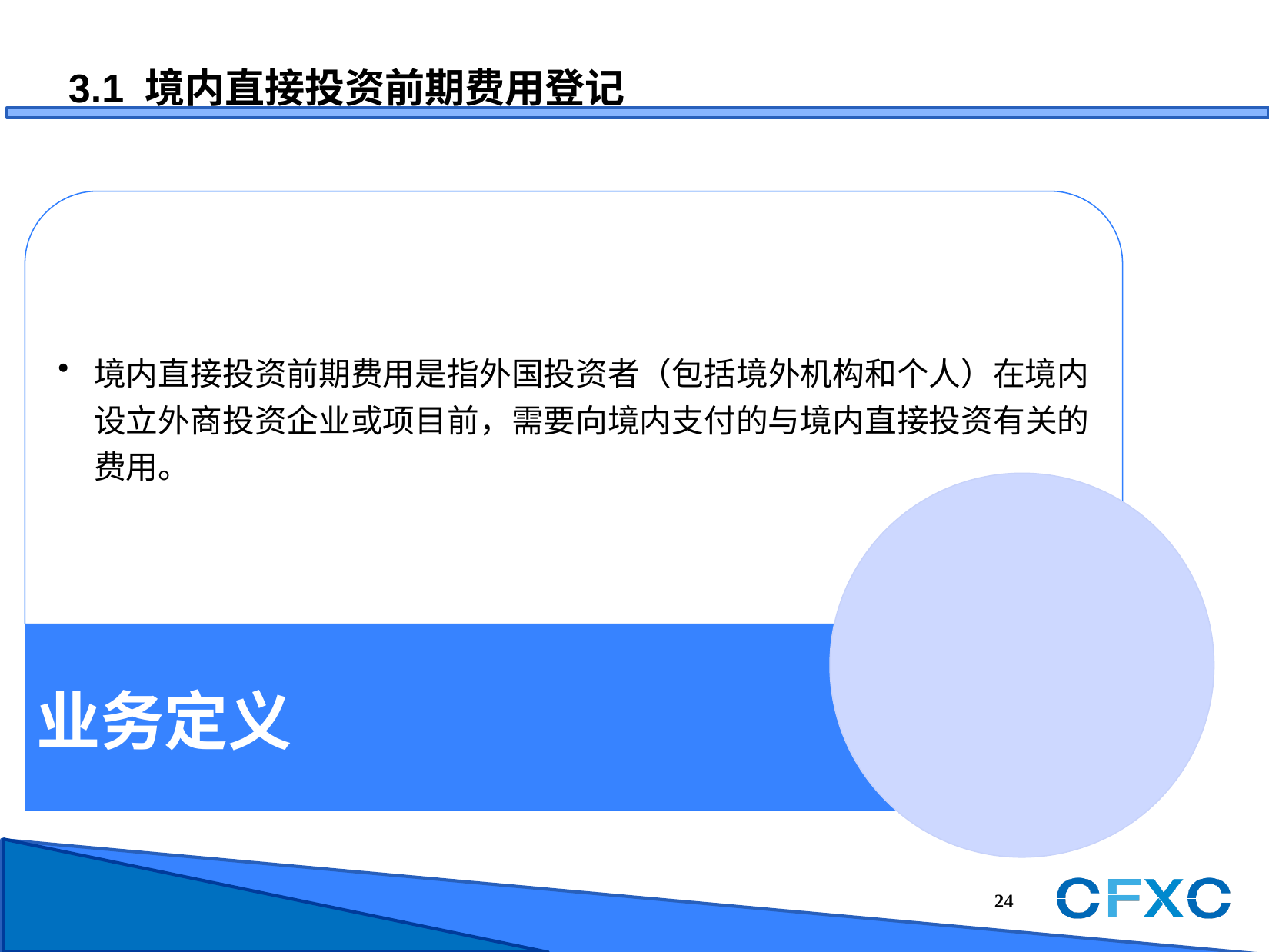

3.1 境内直接投资前期费用登记
业务定义
境内直接投资前期费用是指外国投资者（包括境外机构和个人）在境内设立外商投资企业或项目前，需要向境内支付的与境内直接投资有关的费用。
24